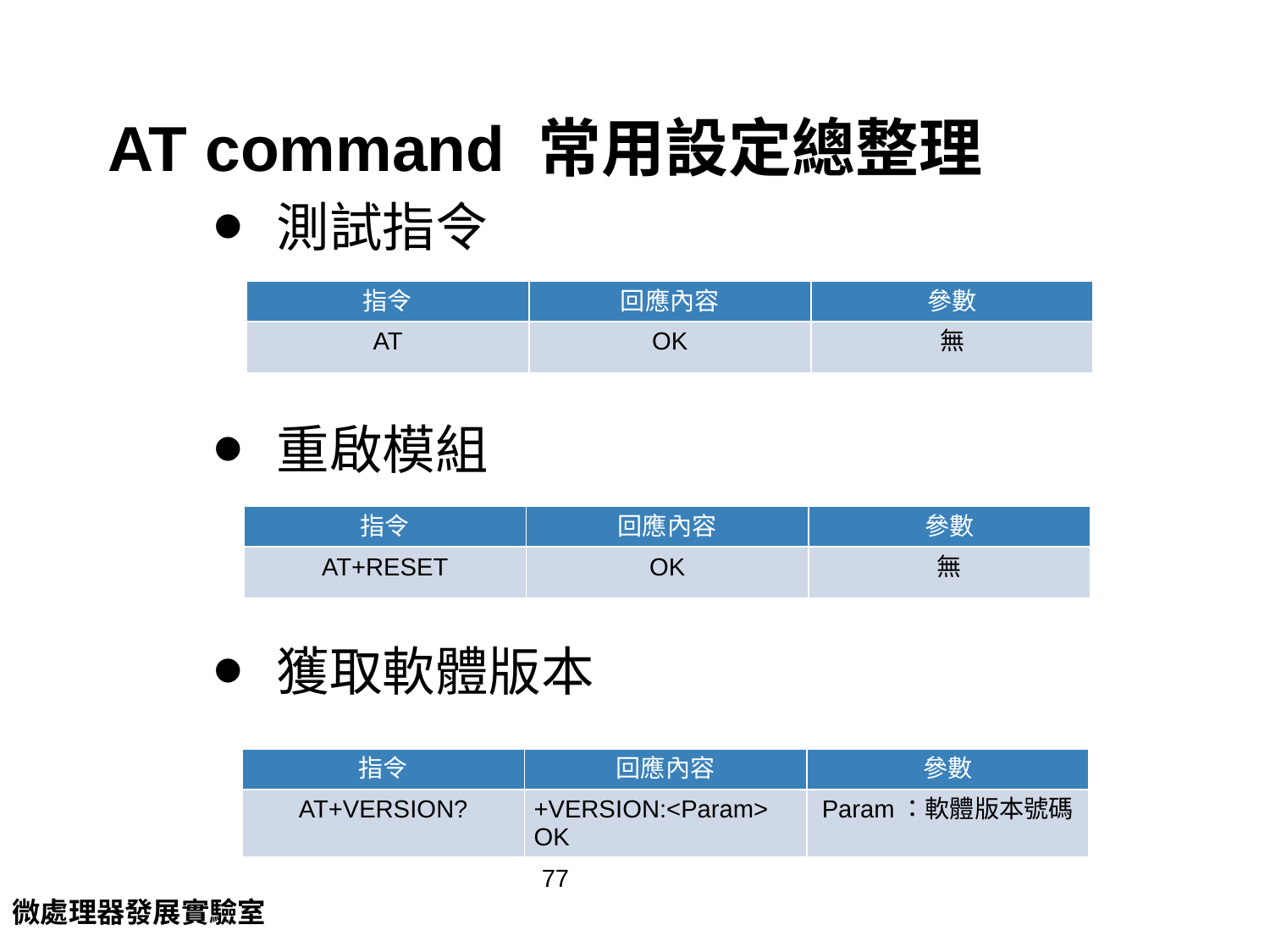

# AT command 常用設定總整理
測試指令

重啟模組

獲取軟體版本

| 指令 | 回應內容 | 參數 |
| --- | --- | --- |
| AT | OK | 無 |
| 指令 | 回應內容 | 參數 |
| --- | --- | --- |
| AT+RESET | OK | 無 |
| 指令 | 回應內容 | 參數 |
| --- | --- | --- |
| AT+VERSION? | +VERSION:<Param> OK | Param：軟體版本號碼 |
77
微處理器發展實驗室